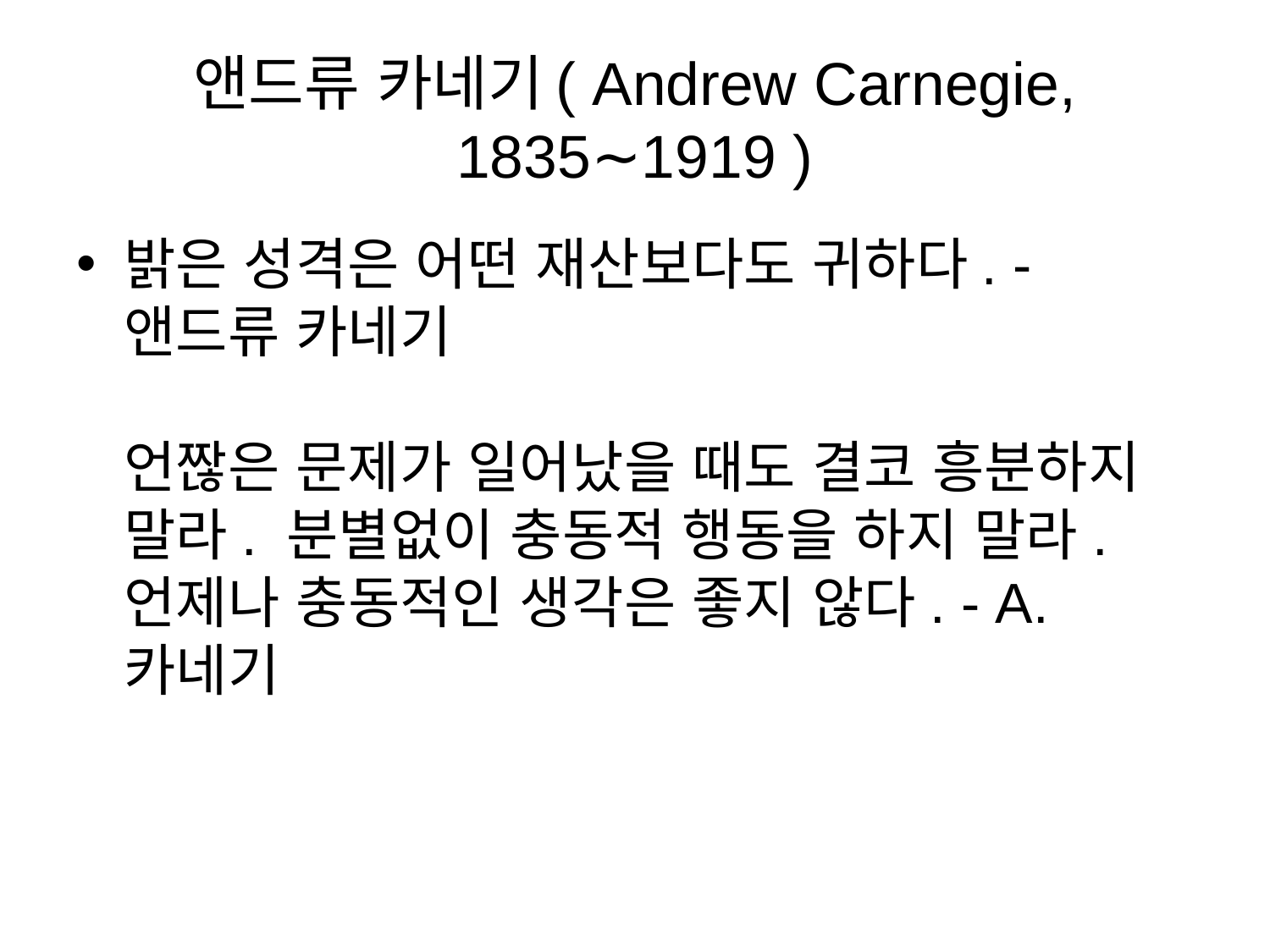

# 앤드류 카네기( Andrew Carnegie, 1835∼1919 )
밝은 성격은 어떤 재산보다도 귀하다. -앤드류 카네기
언짢은 문제가 일어났을 때도 결코 흥분하지 말라. 분별없이 충동적 행동을 하지 말라.
언제나 충동적인 생각은 좋지 않다. - A. 카네기